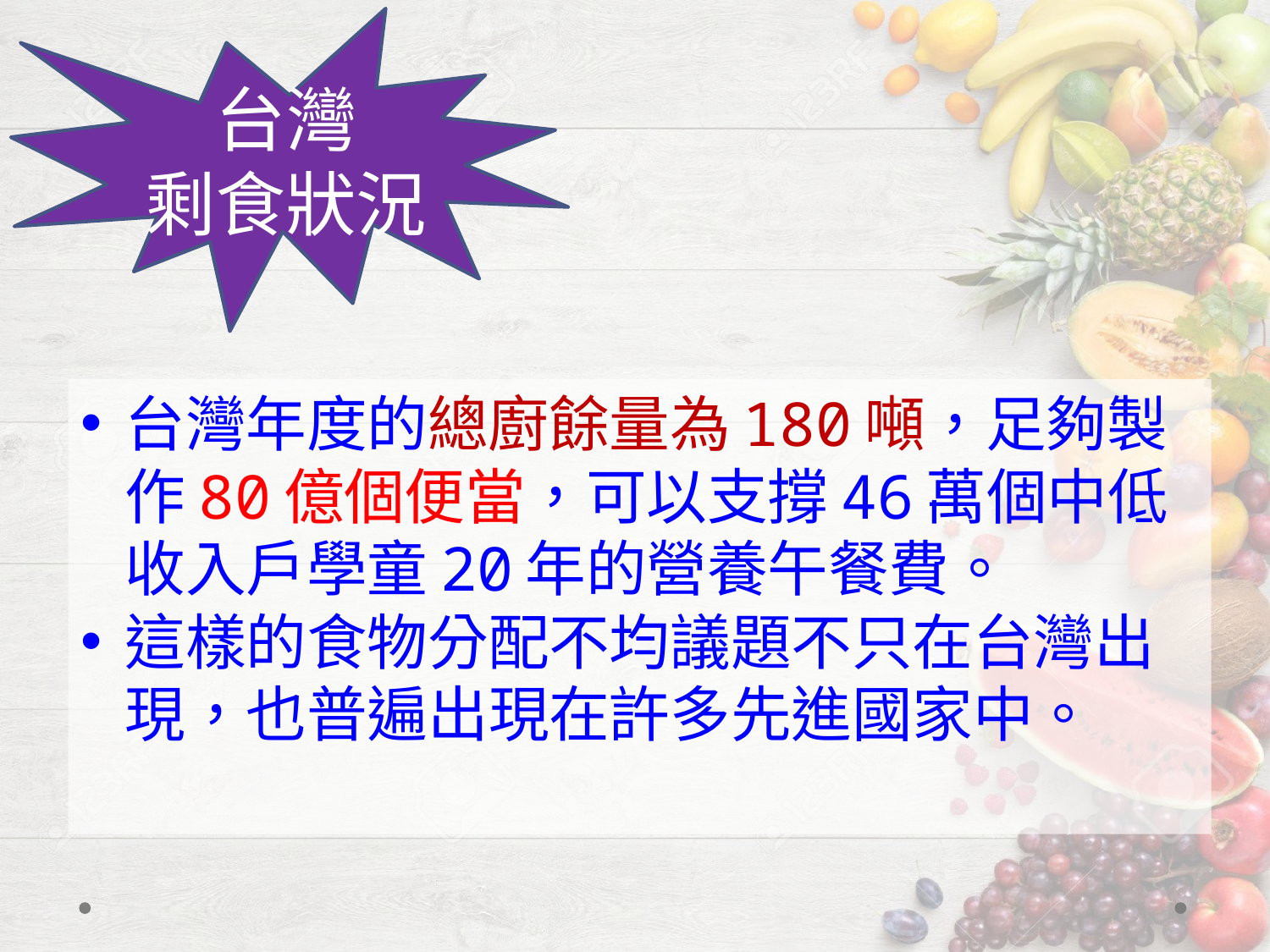

台灣
剩食狀況
台灣年度的總廚餘量為180噸，足夠製作80億個便當，可以支撐46萬個中低收入戶學童20年的營養午餐費。
這樣的食物分配不均議題不只在台灣出現，也普遍出現在許多先進國家中。